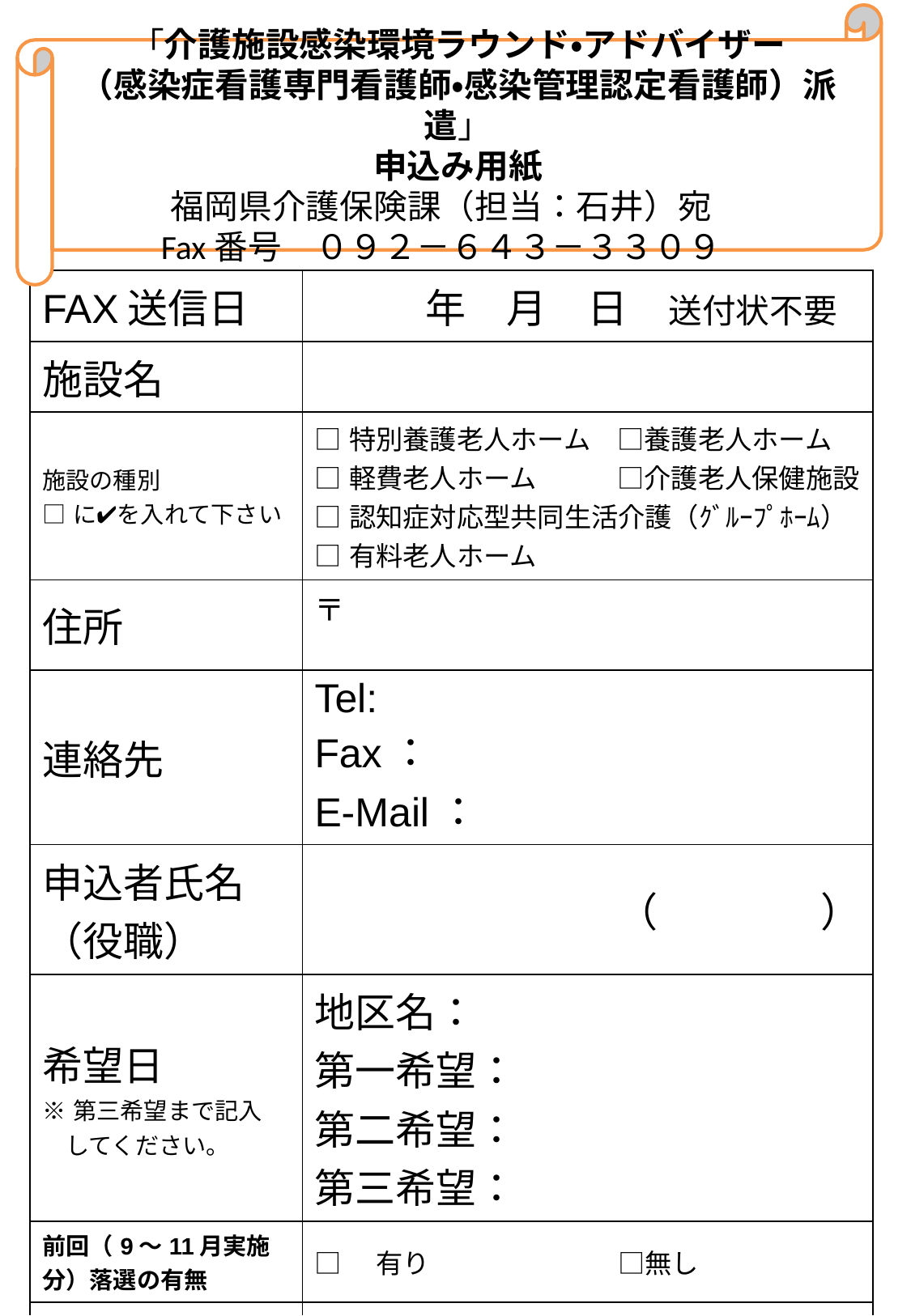

「介護施設感染環境ラウンド・アドバイザー
（感染症看護専門看護師・感染管理認定看護師）派遣」
申込み用紙
福岡県介護保険課（担当：石井）宛
Fax番号　０９２－６４３－３３０９
#
| FAX送信日 | 年　月　日　送付状不要 |
| --- | --- |
| 施設名 |  |
| 施設の種別 □に✔を入れて下さい | □特別養護老人ホーム　□養護老人ホーム □軽費老人ホーム　　　□介護老人保健施設 □認知症対応型共同生活介護（ｸﾞﾙｰﾌﾟﾎｰﾑ） □有料老人ホーム |
| 住所 | 〒 |
| 連絡先 | Tel: Fax： E-Mail： |
| 申込者氏名（役職） | （　　　　） |
| 希望日 ※第三希望まで記入 　してください。 | 地区名： 第一希望： 第二希望： 第三希望： |
| 前回（9～11月実施分）落選の有無 | □　有り　　　　　　　□無し |
| 備考 |  |
| ※特に質問・要望等　　　がある場合に記入。 |  |